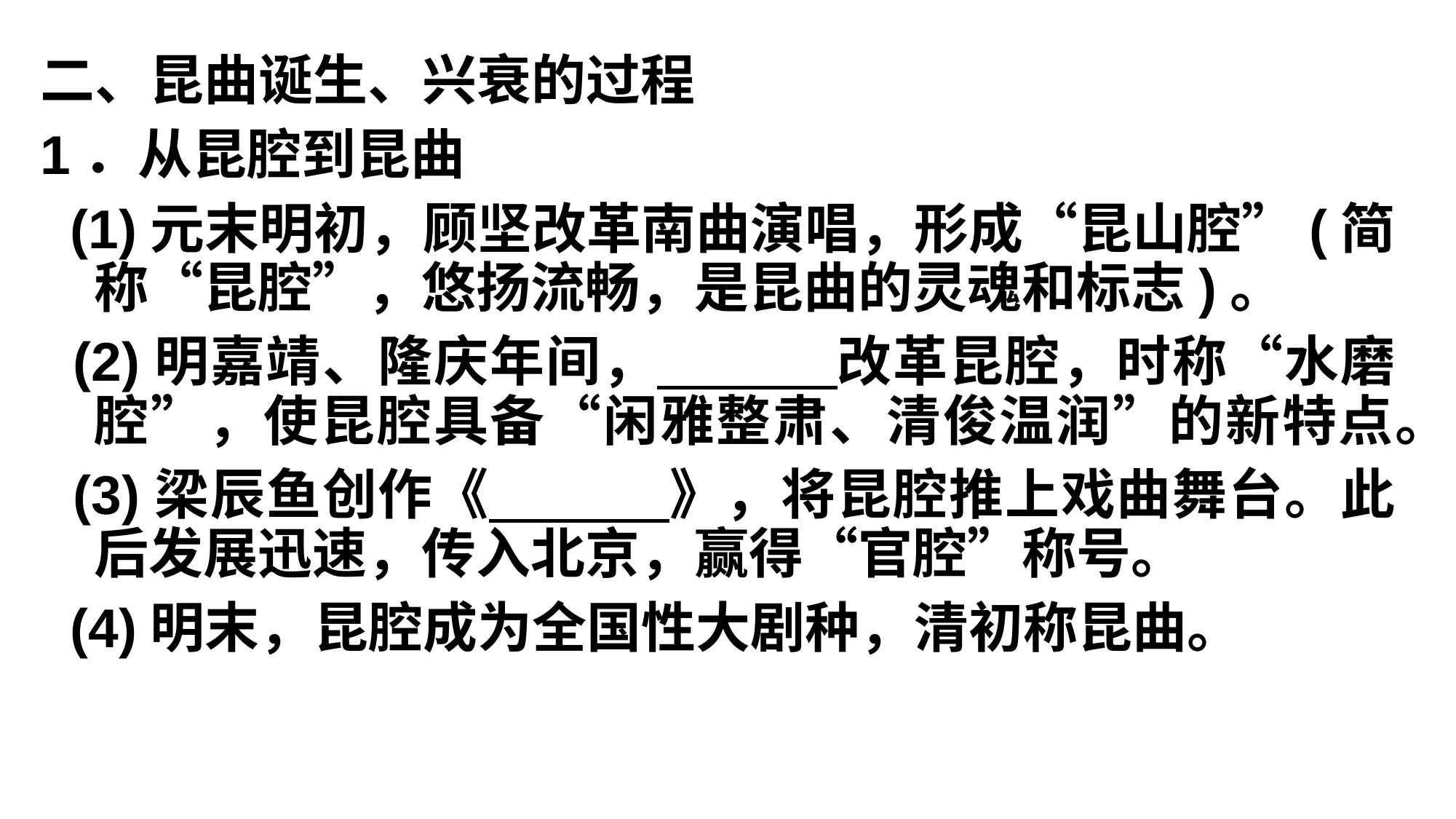

二、昆曲诞生、兴衰的过程
1．从昆腔到昆曲
  (1)元末明初，顾坚改革南曲演唱，形成“昆山腔”(简称“昆腔”，悠扬流畅，是昆曲的灵魂和标志)。
  (2)明嘉靖、隆庆年间，             改革昆腔，时称“水磨腔”，使昆腔具备“闲雅整肃、清俊温润”的新特点。
  (3)梁辰鱼创作《             》，将昆腔推上戏曲舞台。此后发展迅速，传入北京，赢得“官腔”称号。
  (4)明末，昆腔成为全国性大剧种，清初称昆曲。